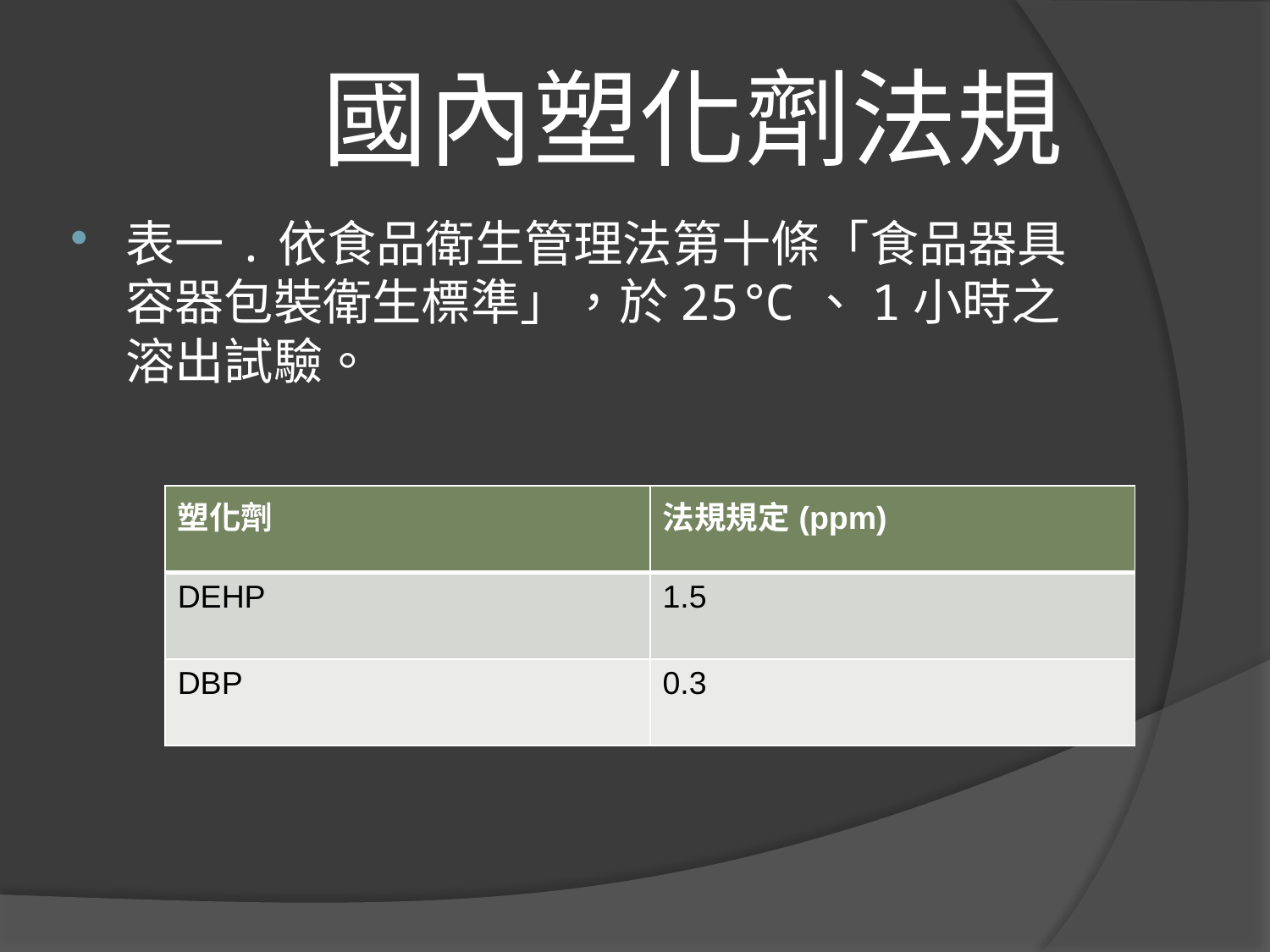

# 國內塑化劑法規
表一.依食品衛生管理法第十條「食品器具容器包裝衛生標準」，於25℃、1小時之溶出試驗。

| 塑化劑 | 法規規定(ppm) |
| --- | --- |
| DEHP | 1.5 |
| DBP | 0.3 |